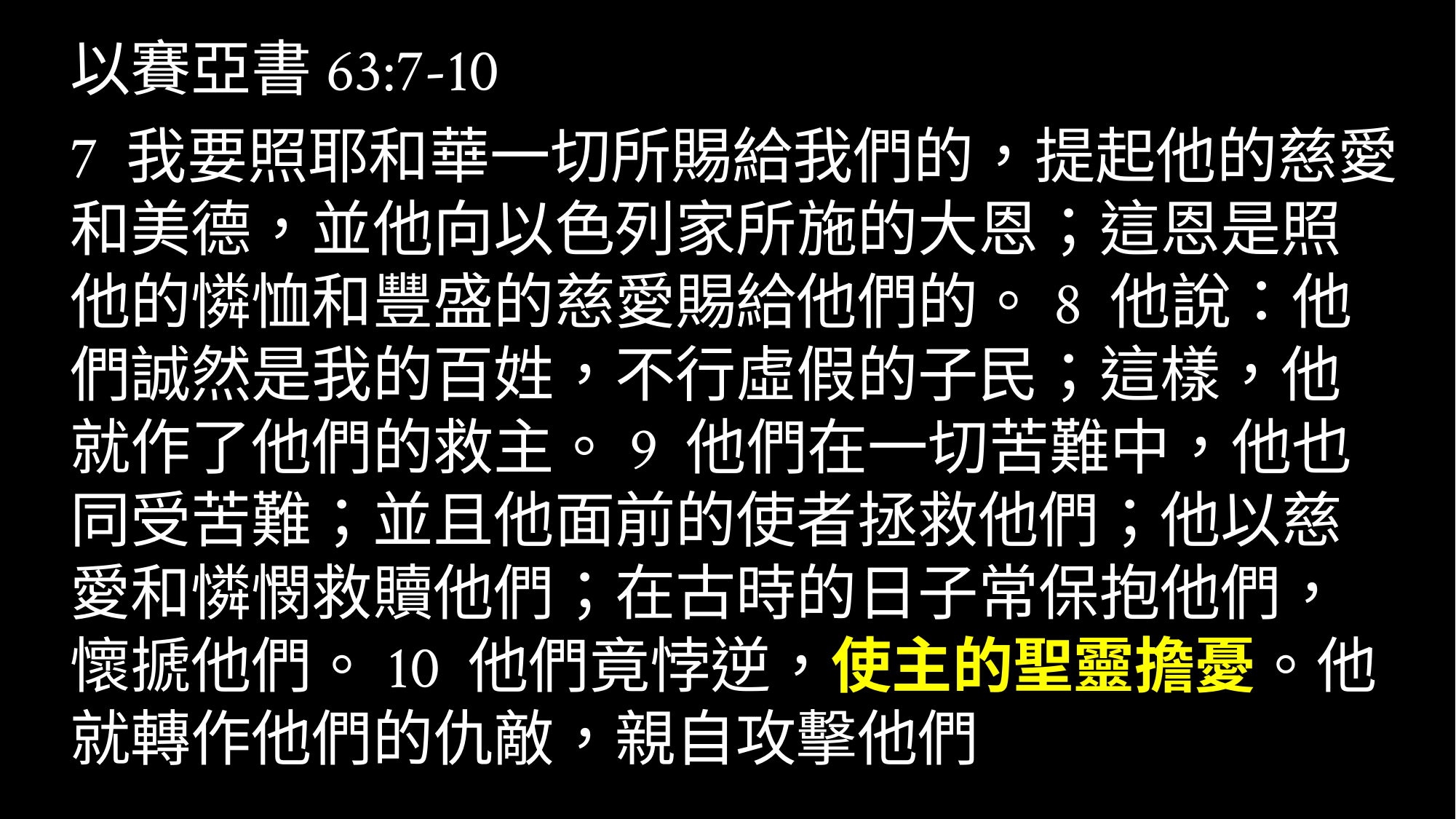

以賽亞書63:7-10
7 我要照耶和華一切所賜給我們的，提起他的慈愛和美德，並他向以色列家所施的大恩；這恩是照他的憐恤和豐盛的慈愛賜給他們的。8 他說：他們誠然是我的百姓，不行虛假的子民；這樣，他就作了他們的救主。9 他們在一切苦難中，他也同受苦難；並且他面前的使者拯救他們；他以慈愛和憐憫救贖他們；在古時的日子常保抱他們，懷搋他們。10 他們竟悖逆，使主的聖靈擔憂。他就轉作他們的仇敵，親自攻擊他們